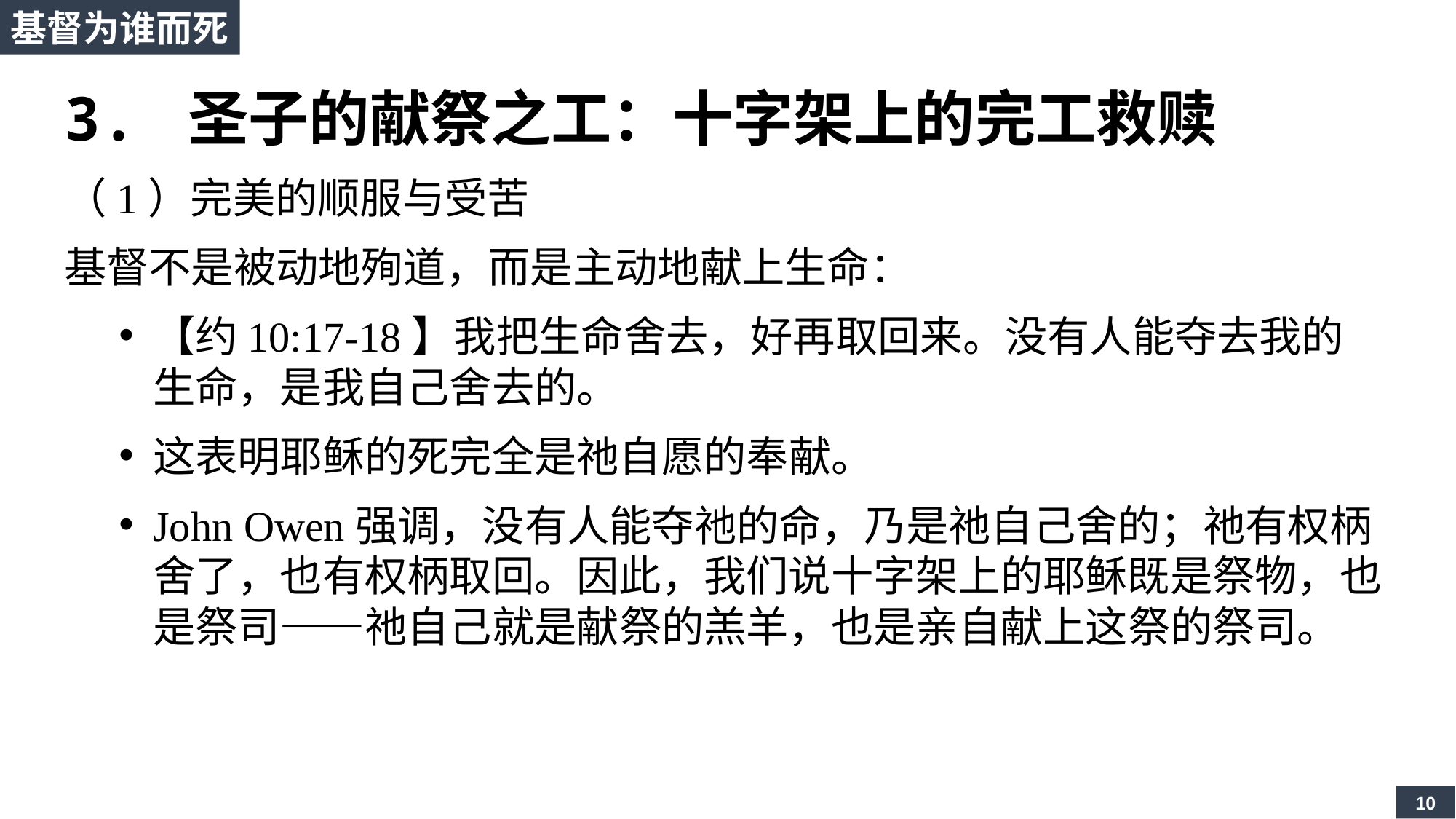

基督为谁而死
3. 圣子的献祭之工：十字架上的完工救赎
（1）完美的顺服与受苦
基督不是被动地殉道，而是主动地献上生命：
【约10:17-18】我把生命舍去，好再取回来。没有人能夺去我的生命，是我自己舍去的。
这表明耶稣的死完全是祂自愿的奉献。
John Owen强调，没有人能夺祂的命，乃是祂自己舍的；祂有权柄舍了，也有权柄取回。因此，我们说十字架上的耶稣既是祭物，也是祭司——祂自己就是献祭的羔羊，也是亲自献上这祭的祭司。
10